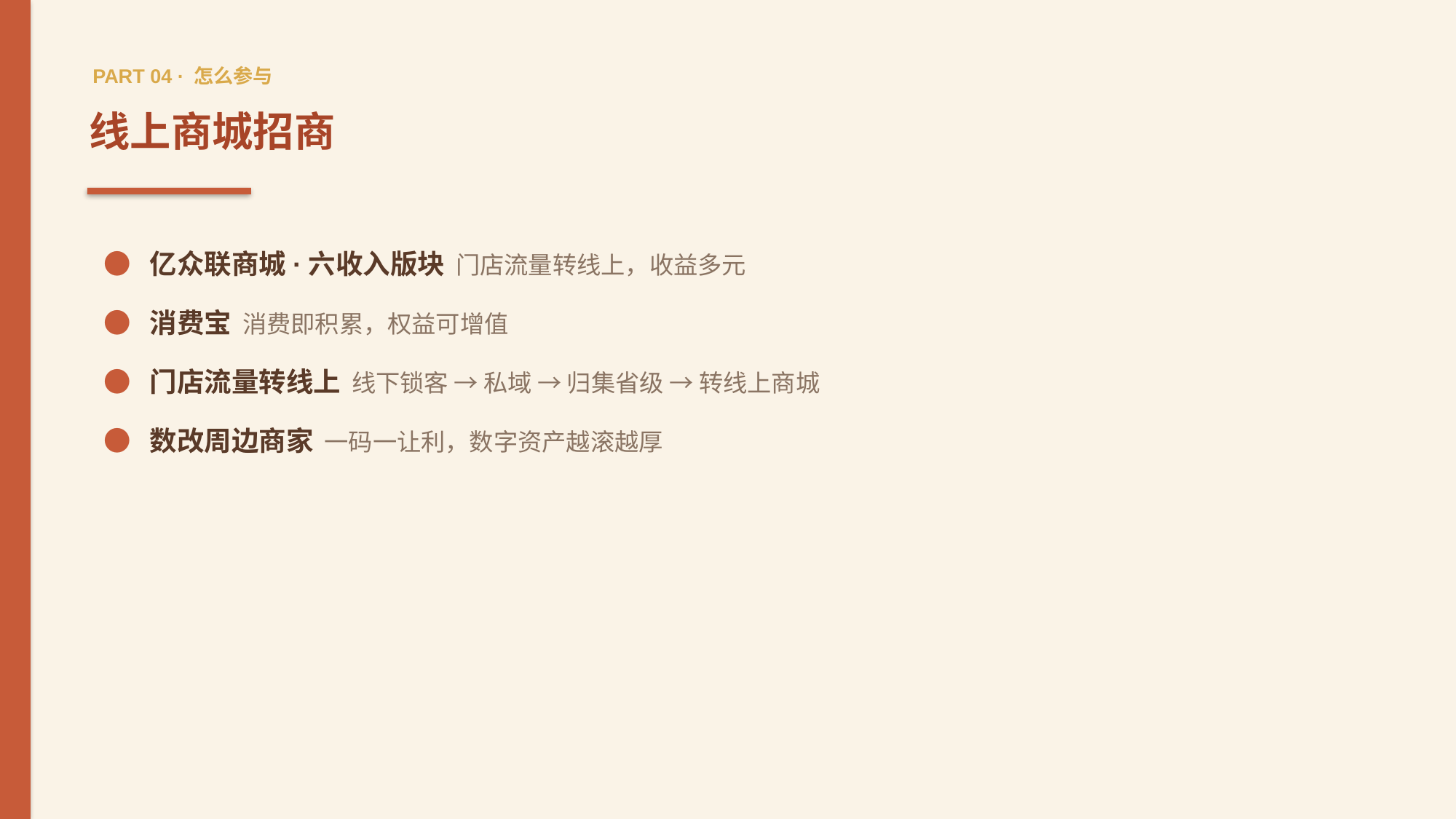

PART 04 · 怎么参与
线上商城招商

●  亿众联商城·六收入版块  门店流量转线上，收益多元
●  消费宝  消费即积累，权益可增值
●  门店流量转线上  线下锁客 → 私域 → 归集省级 → 转线上商城
●  数改周边商家  一码一让利，数字资产越滚越厚